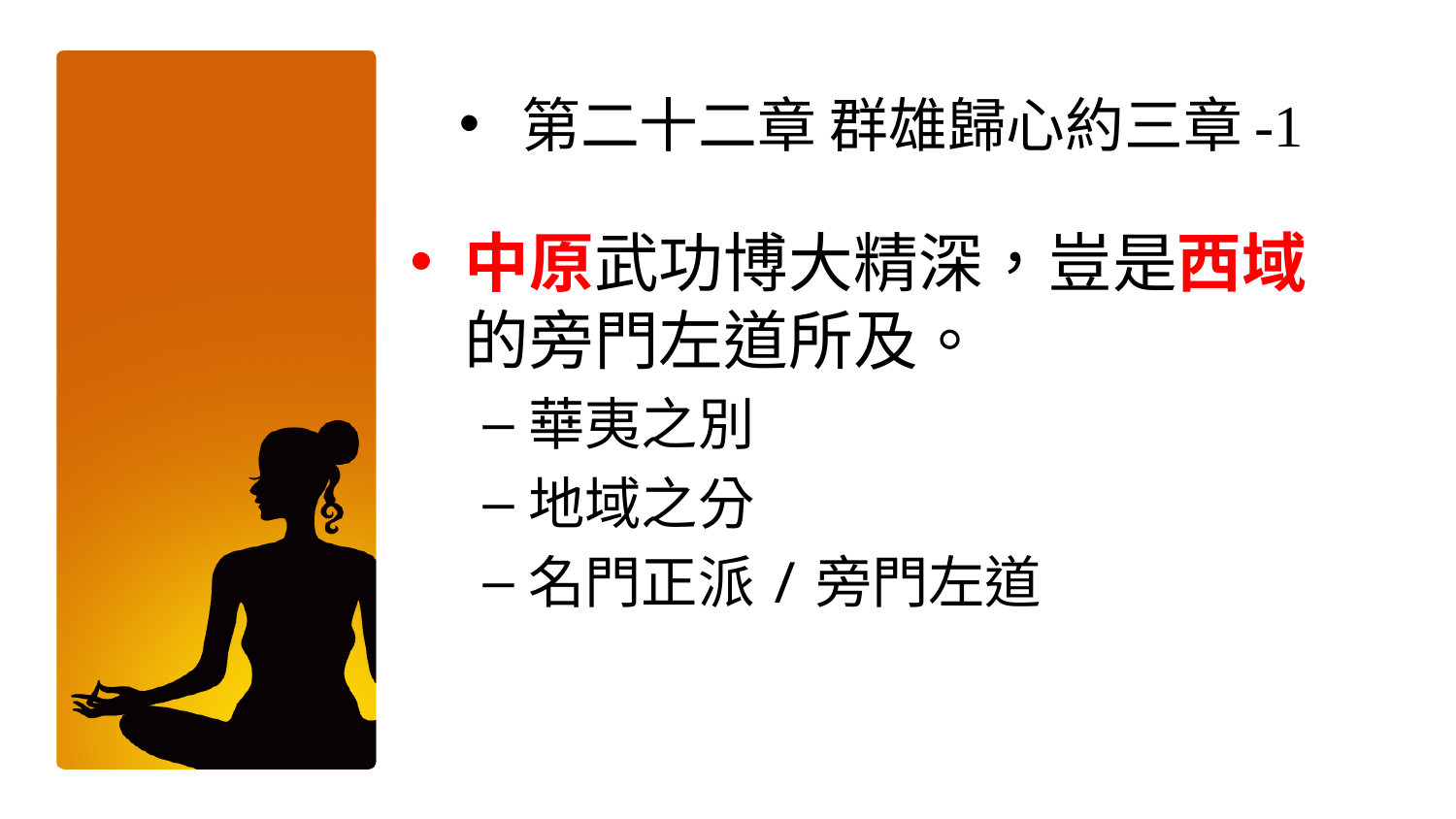

第二十二章 群雄歸心約三章-1
中原武功博大精深，豈是西域的旁門左道所及。
華夷之別
地域之分
名門正派/旁門左道